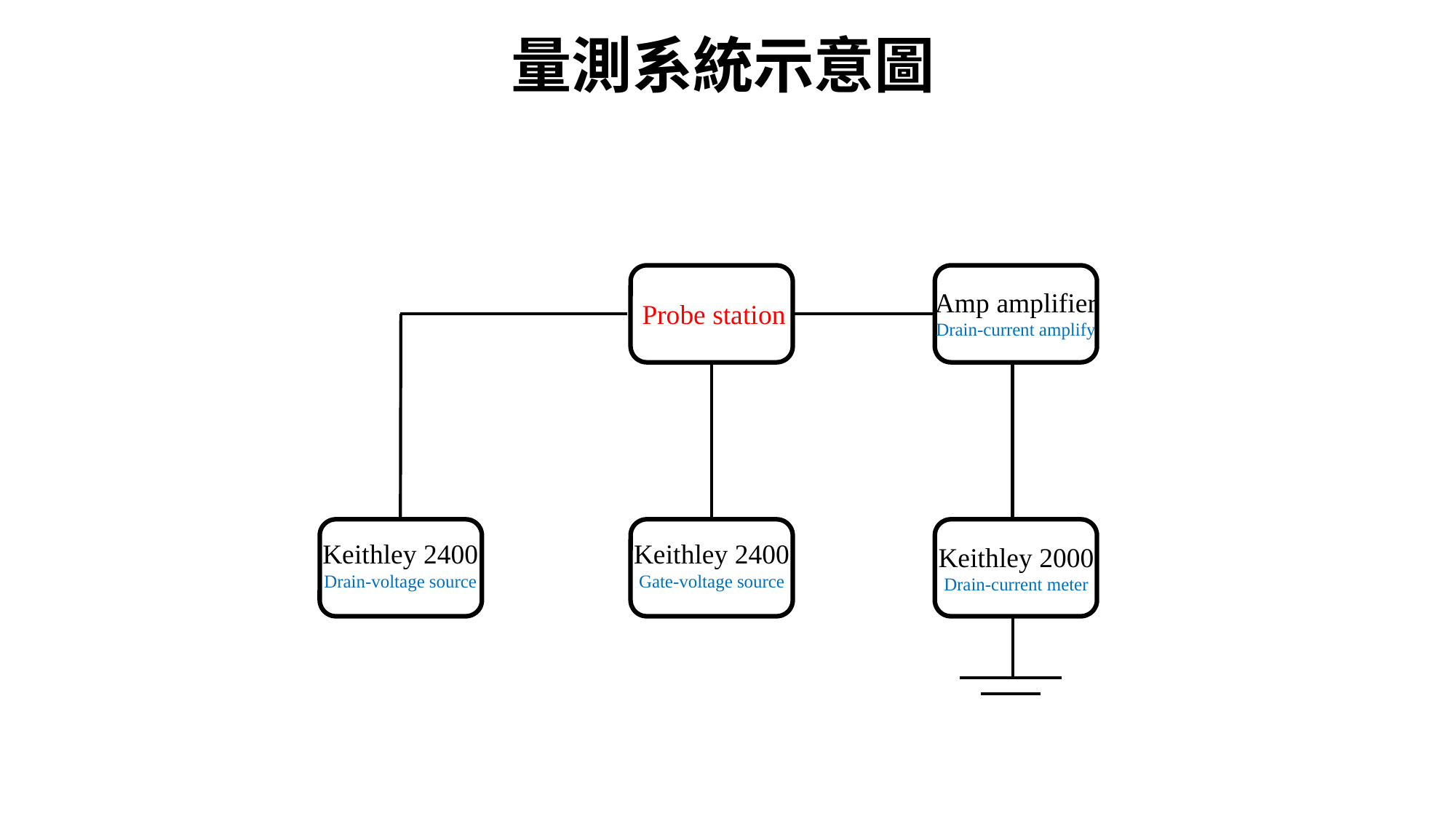

量測系統示意圖

Amp amplifier
Drain-current amplify
Probe station

Keithley 2400
Drain-voltage source
Keithley 2400
Gate-voltage source
Keithley 2000
Drain-current meter